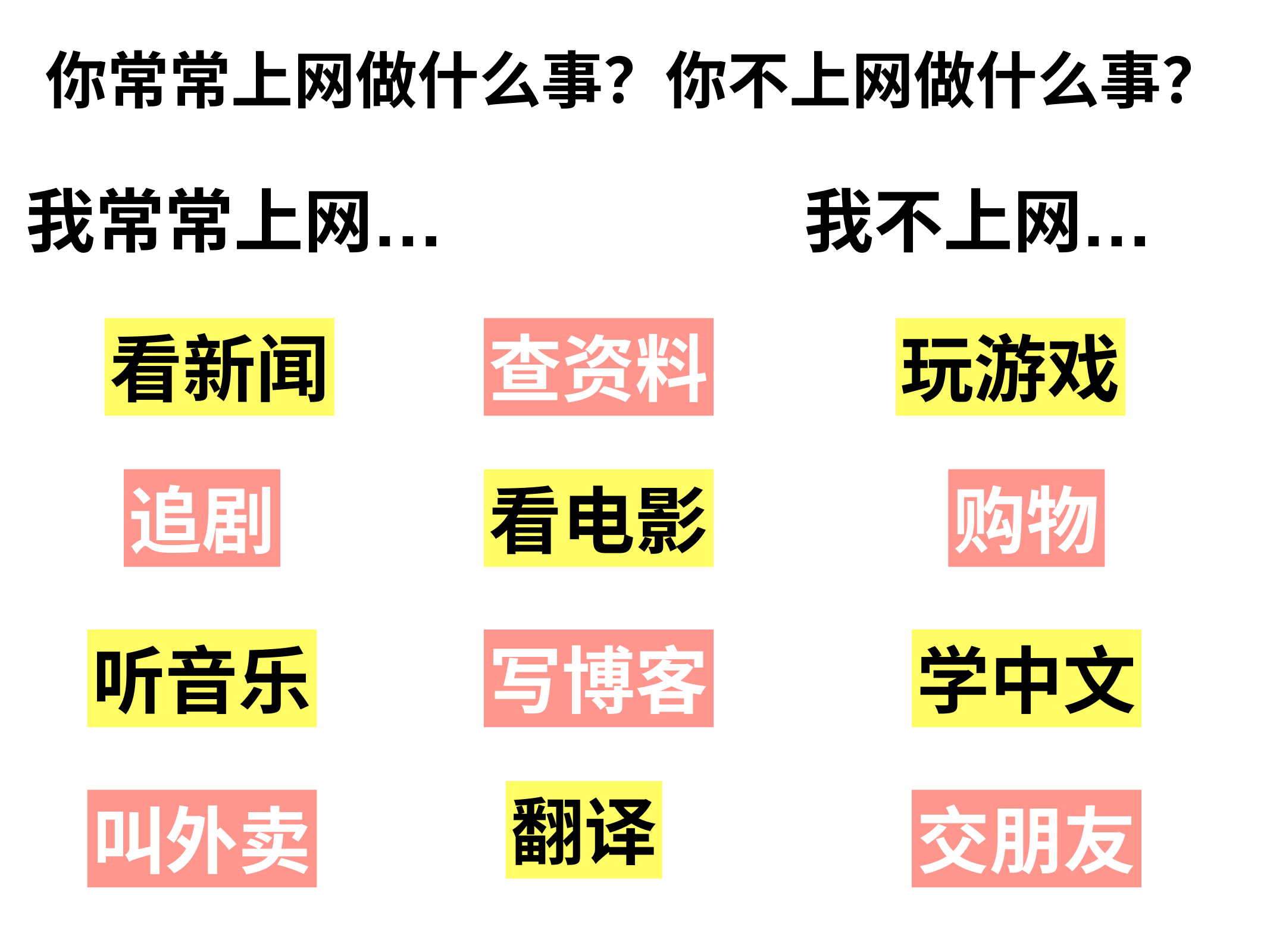

你常常上网做什么事？你不上网做什么事？
我常常上网…
我不上网…
看新闻
查资料
玩游戏
追剧
看电影
购物
听音乐
写博客
学中文
翻译
叫外卖
交朋友